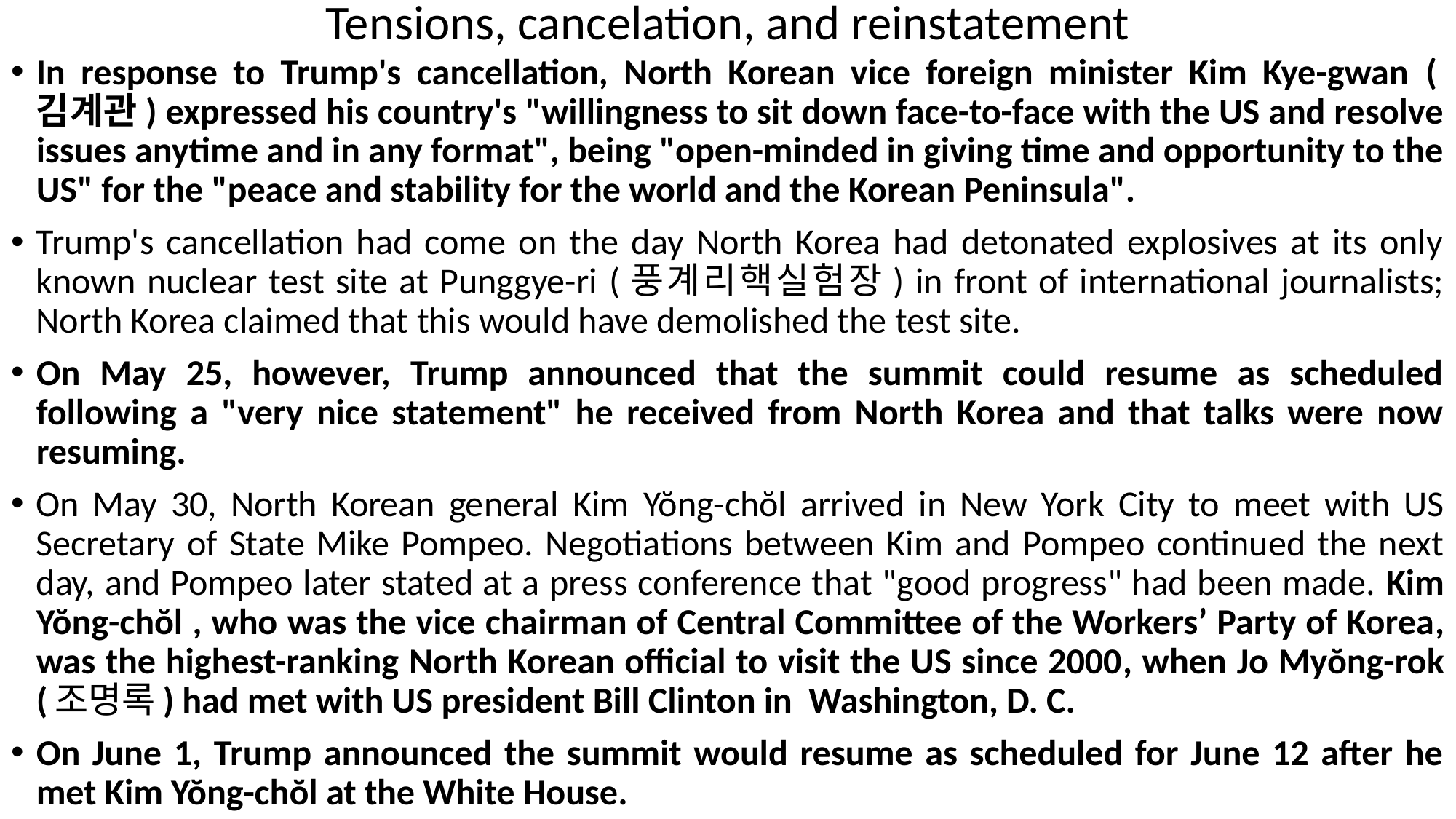

# Tensions, cancelation, and reinstatement
In response to Trump's cancellation, North Korean vice foreign minister Kim Kye-gwan (김계관) expressed his country's "willingness to sit down face-to-face with the US and resolve issues anytime and in any format", being "open-minded in giving time and opportunity to the US" for the "peace and stability for the world and the Korean Peninsula".
Trump's cancellation had come on the day North Korea had detonated explosives at its only known nuclear test site at Punggye-ri (풍계리핵실험장) in front of international journalists; North Korea claimed that this would have demolished the test site.
On May 25, however, Trump announced that the summit could resume as scheduled following a "very nice statement" he received from North Korea and that talks were now resuming.
On May 30, North Korean general Kim Yŏng-chŏl arrived in New York City to meet with US Secretary of State Mike Pompeo. Negotiations between Kim and Pompeo continued the next day, and Pompeo later stated at a press conference that "good progress" had been made. Kim Yŏng-chŏl , who was the vice chairman of Central Committee of the Workers’ Party of Korea, was the highest-ranking North Korean official to visit the US since 2000, when Jo Myŏng-rok (조명록) had met with US president Bill Clinton in  Washington, D. C.
On June 1, Trump announced the summit would resume as scheduled for June 12 after he met Kim Yŏng-chŏl at the White House.